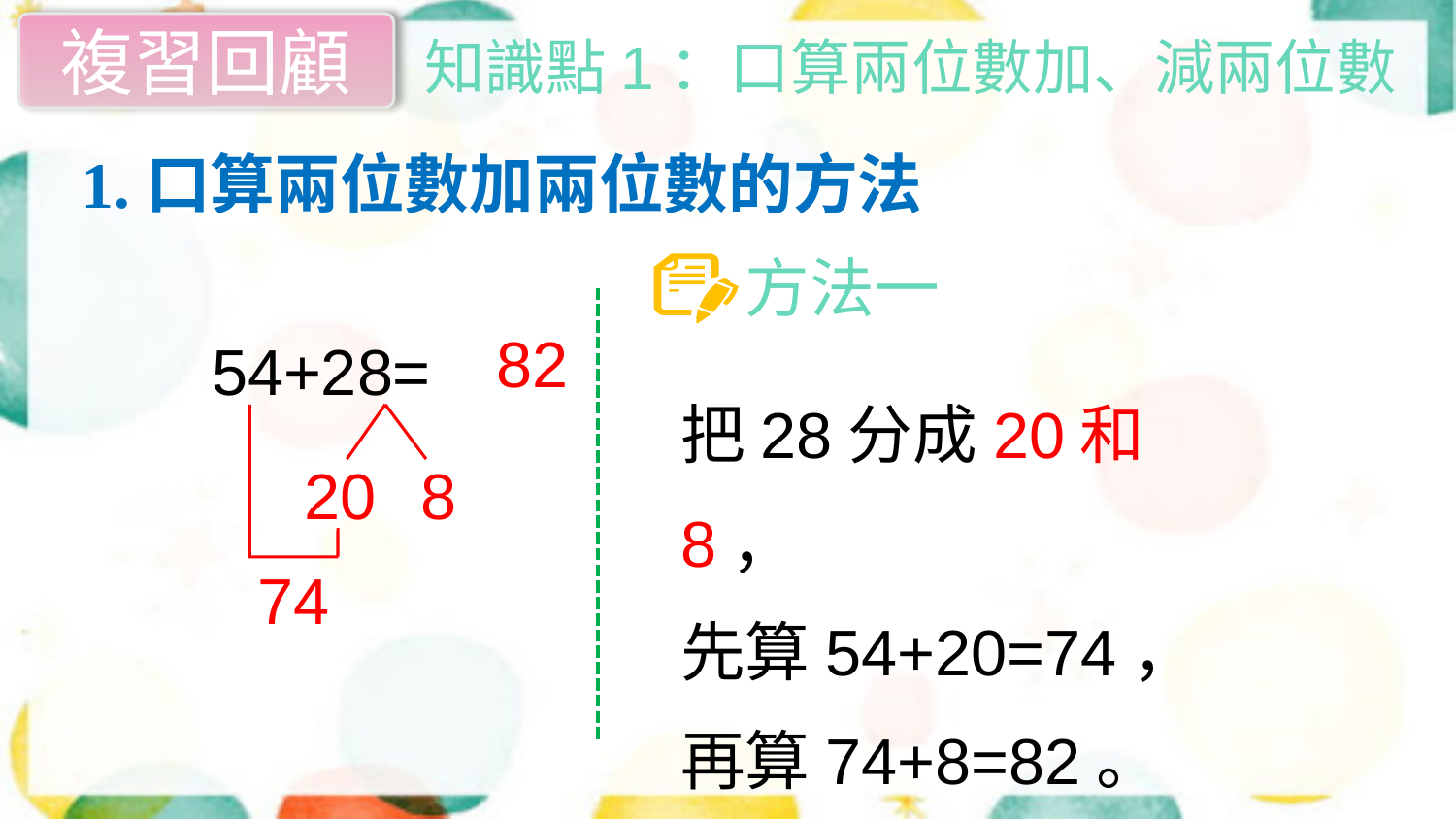

複習回顧
知識點1：口算兩位數加、減兩位數
1.口算兩位數加兩位數的方法
方法一

82
54+28=
把28分成20和8，
先算54+20=74，
再算74+8=82。

20
8

74